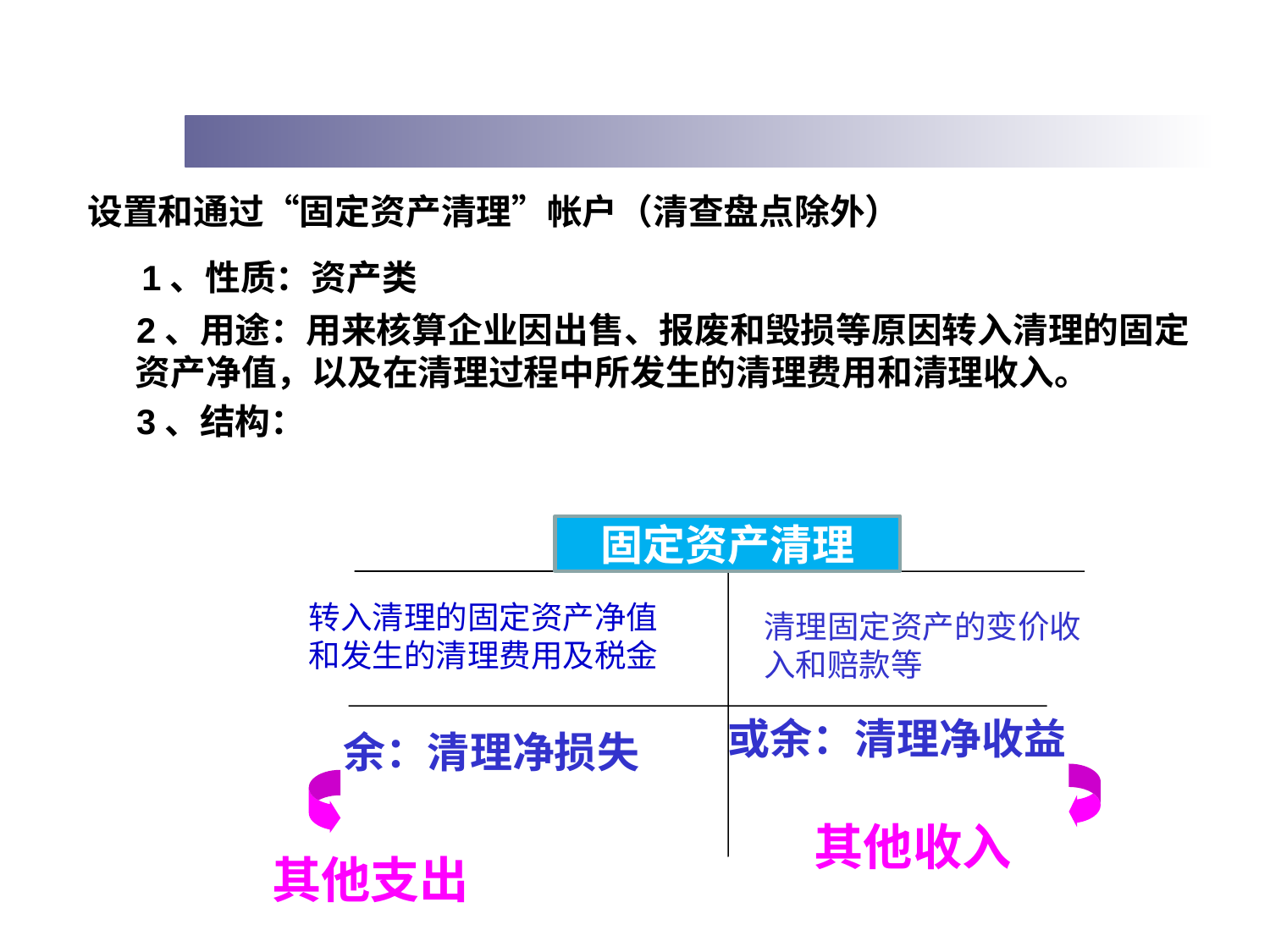

设置和通过“固定资产清理”帐户（清查盘点除外）
     1、性质：资产类
     2、用途：用来核算企业因出售、报废和毁损等原因转入清理的固定资产净值，以及在清理过程中所发生的清理费用和清理收入。
     3、结构：
固定资产清理

转入清理的固定资产净值和发生的清理费用及税金
清理固定资产的变价收入和赔款等

或余：清理净收益
余：清理净损失

其他收入
其他支出